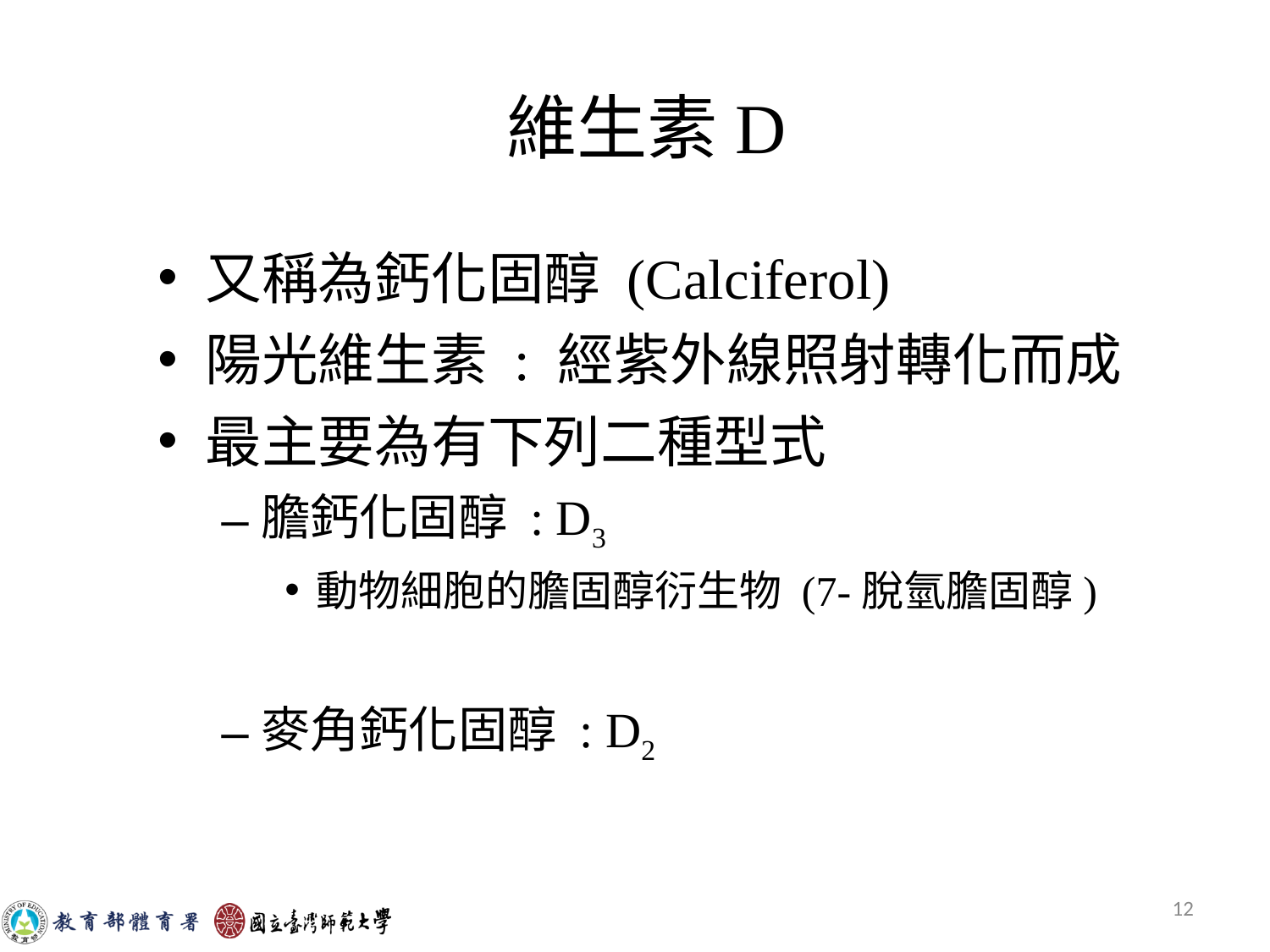

# 維生素D
又稱為鈣化固醇 (Calciferol)
陽光維生素 : 經紫外線照射轉化而成
最主要為有下列二種型式
膽鈣化固醇 : D3
動物細胞的膽固醇衍生物 (7-脫氫膽固醇)

麥角鈣化固醇 : D2
12